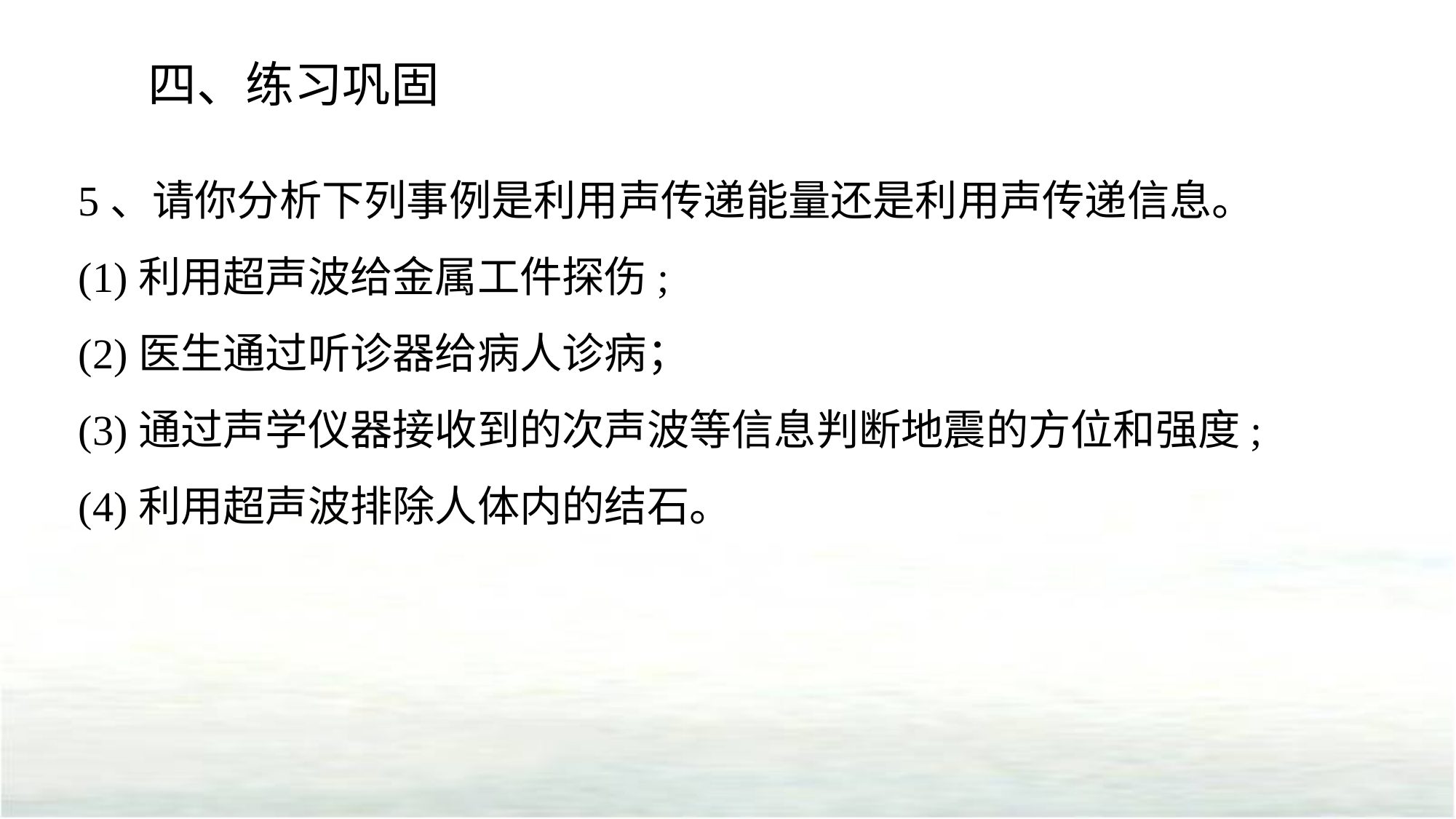

四、练习巩固
5、请你分析下列事例是利用声传递能量还是利用声传递信息。
(1)利用超声波给金属工件探伤;
(2)医生通过听诊器给病人诊病；
(3)通过声学仪器接收到的次声波等信息判断地震的方位和强度;
(4)利用超声波排除人体内的结石。